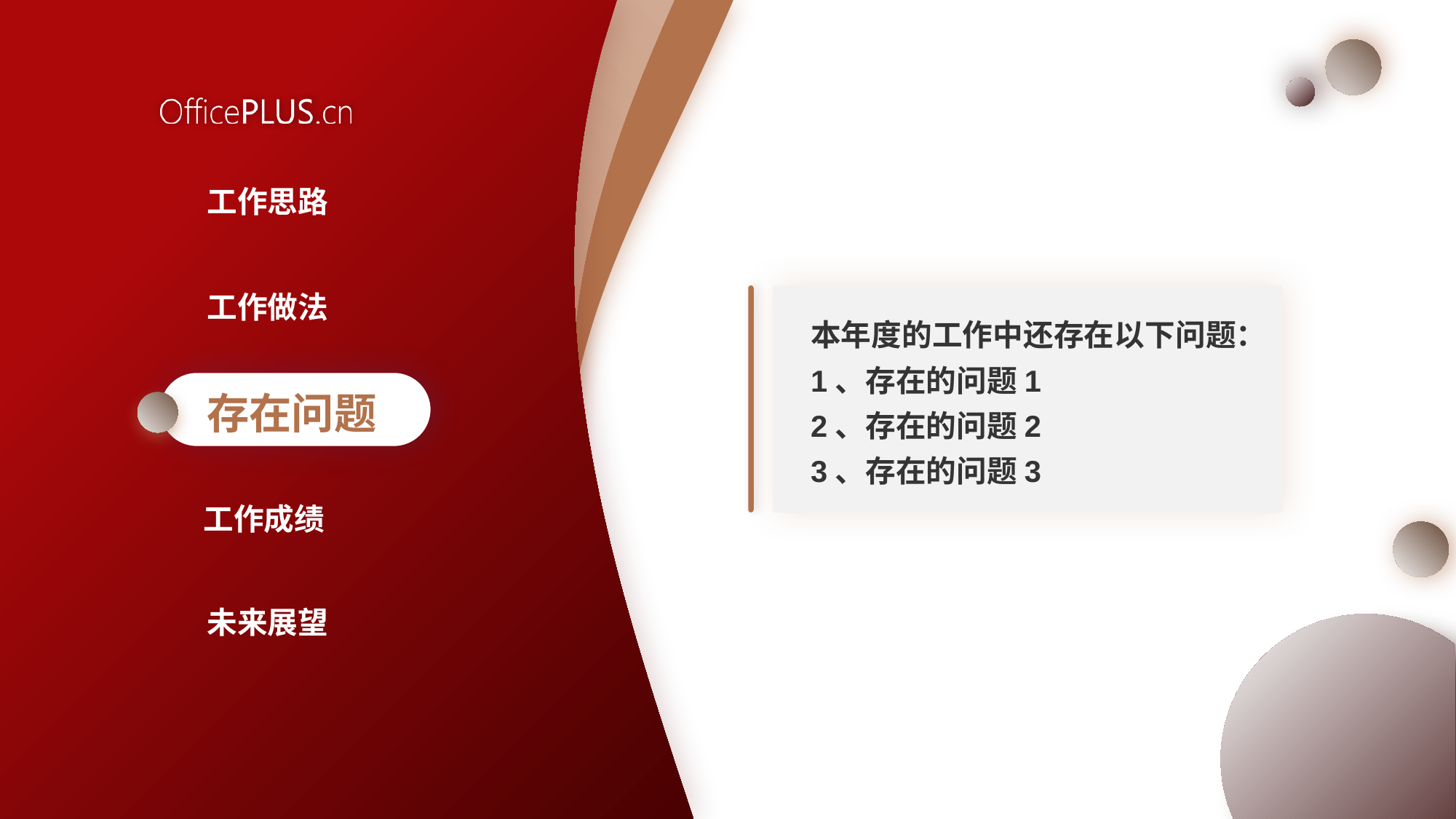

工作思路

工作做法

本年度的工作中还存在以下问题：
1、存在的问题1
2、存在的问题2
3、存在的问题3

存在问题

工作成绩
未来展望